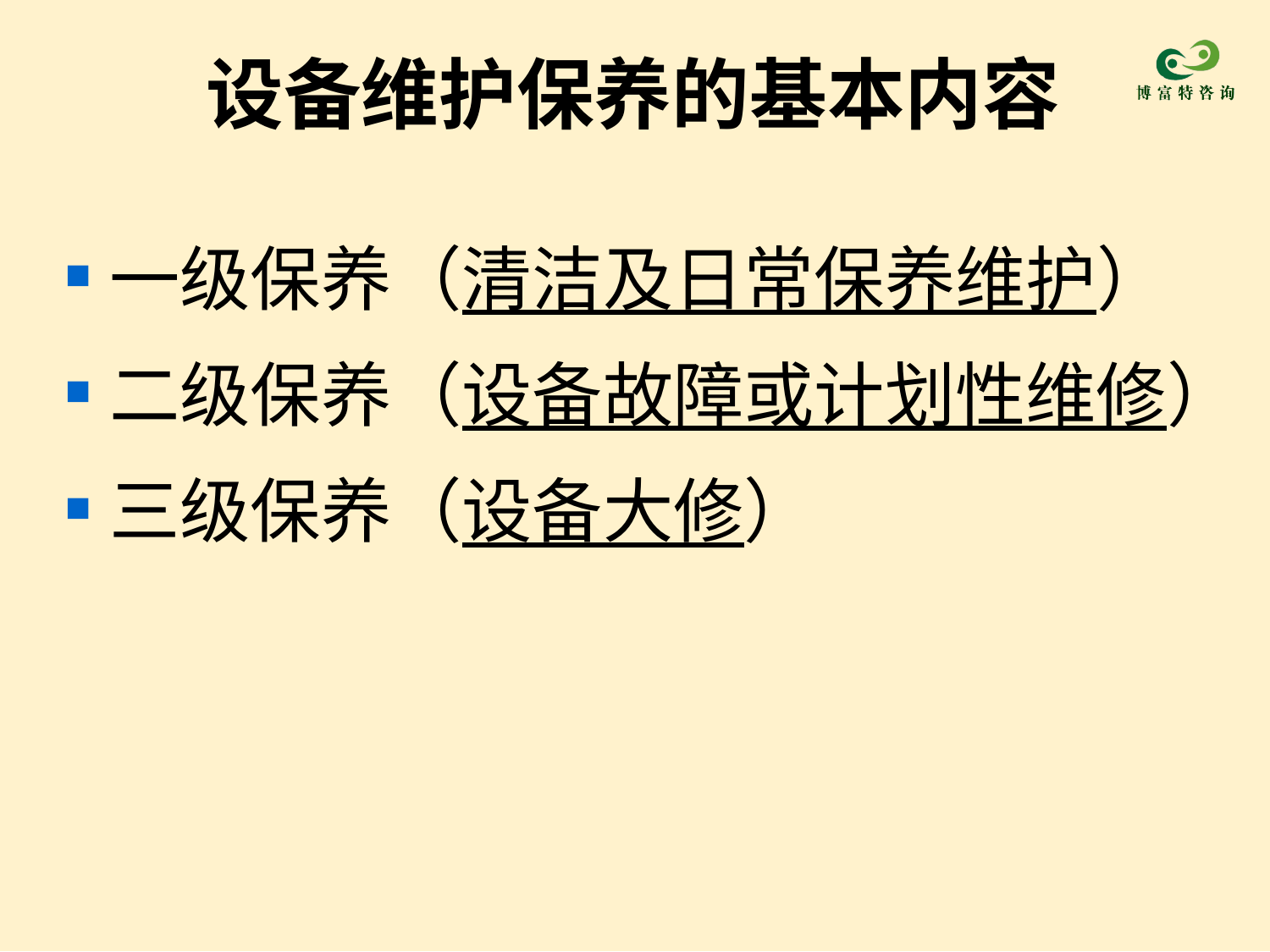

设备维护保养的基本内容
一级保养（清洁及日常保养维护）
二级保养（设备故障或计划性维修）
三级保养（设备大修）

7